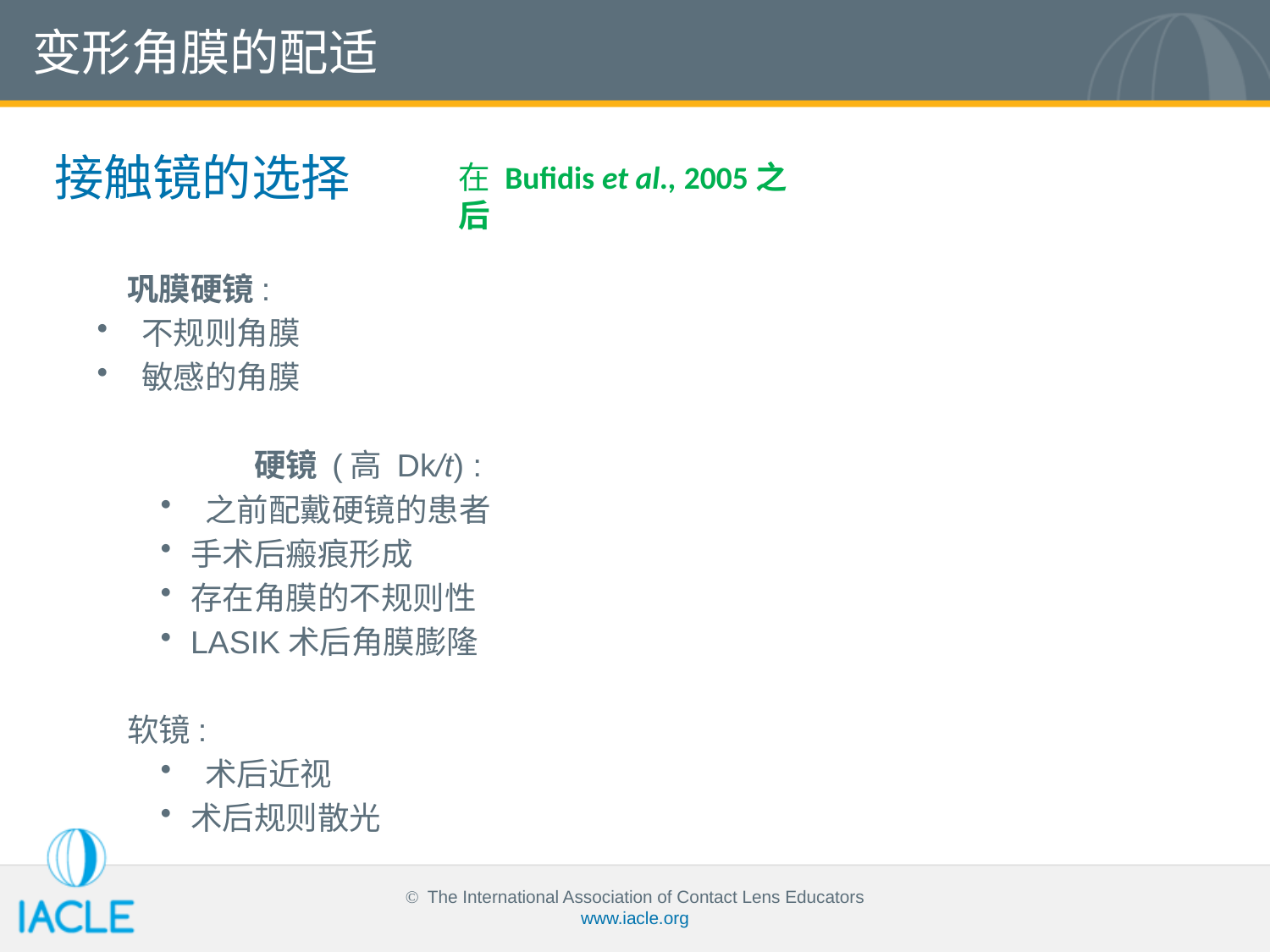

变形角膜的配适
接触镜的选择
在 Bufidis et al., 2005之后
巩膜硬镜:
 不规则角膜
 敏感的角膜

硬镜 (高 Dk/t) :
 之前配戴硬镜的患者
手术后瘢痕形成
存在角膜的不规则性
LASIK术后角膜膨隆

软镜:
 术后近视
术后规则散光